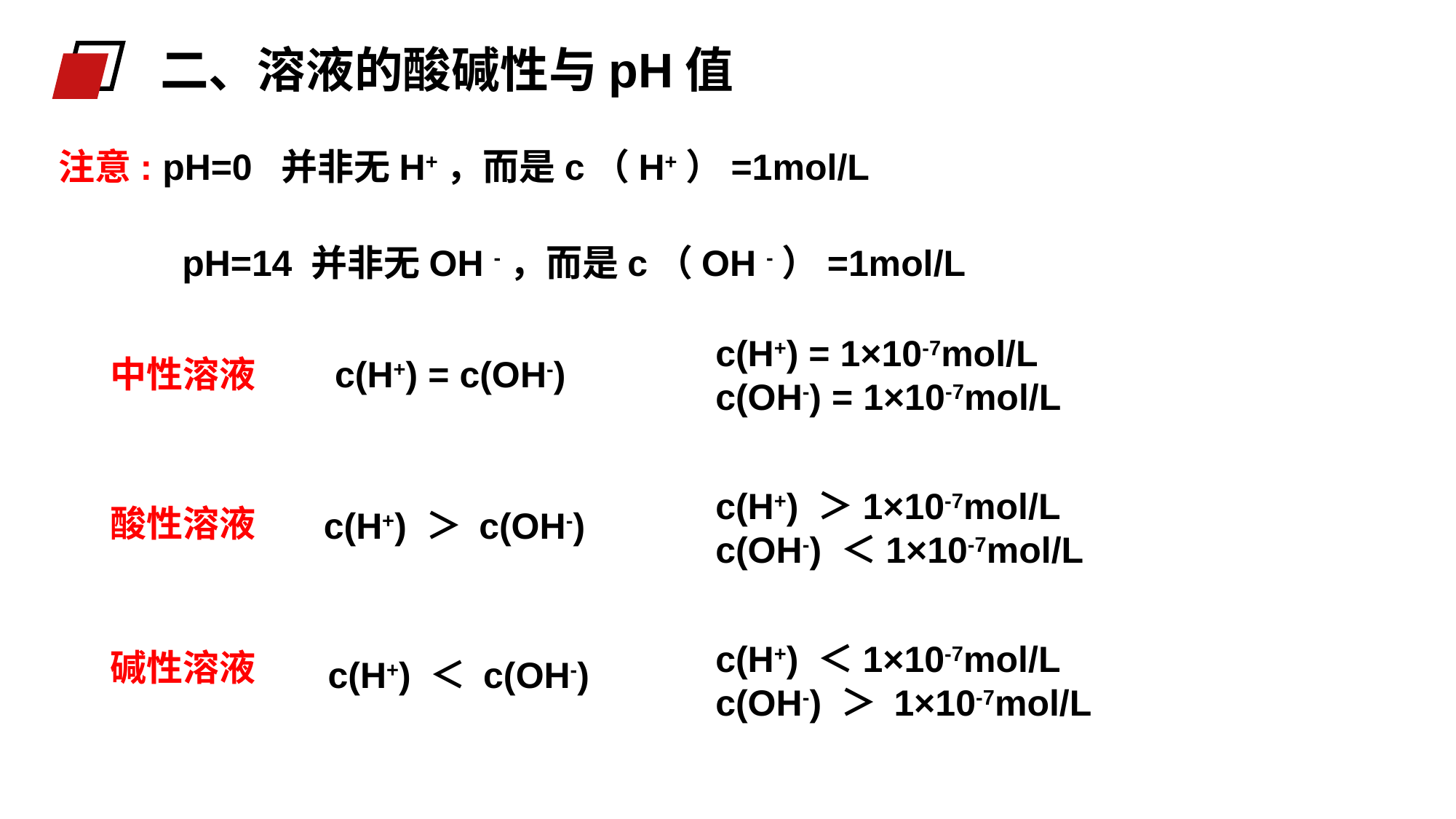

二、溶液的酸碱性与pH值
注意: pH=0  并非无H+，而是c（H+）=1mol/L
pH=14 并非无OH -，而是c（OH -）=1mol/L
c(H+) = 1×10-7mol/L
c(OH-) = 1×10-7mol/L
c(H+) = c(OH-)
中性溶液
c(H+) ＞1×10-7mol/L
c(OH-) ＜1×10-7mol/L
酸性溶液
c(H+) ＞ c(OH-)
c(H+) ＜1×10-7mol/L
c(OH-) ＞ 1×10-7mol/L
碱性溶液
c(H+) ＜ c(OH-)